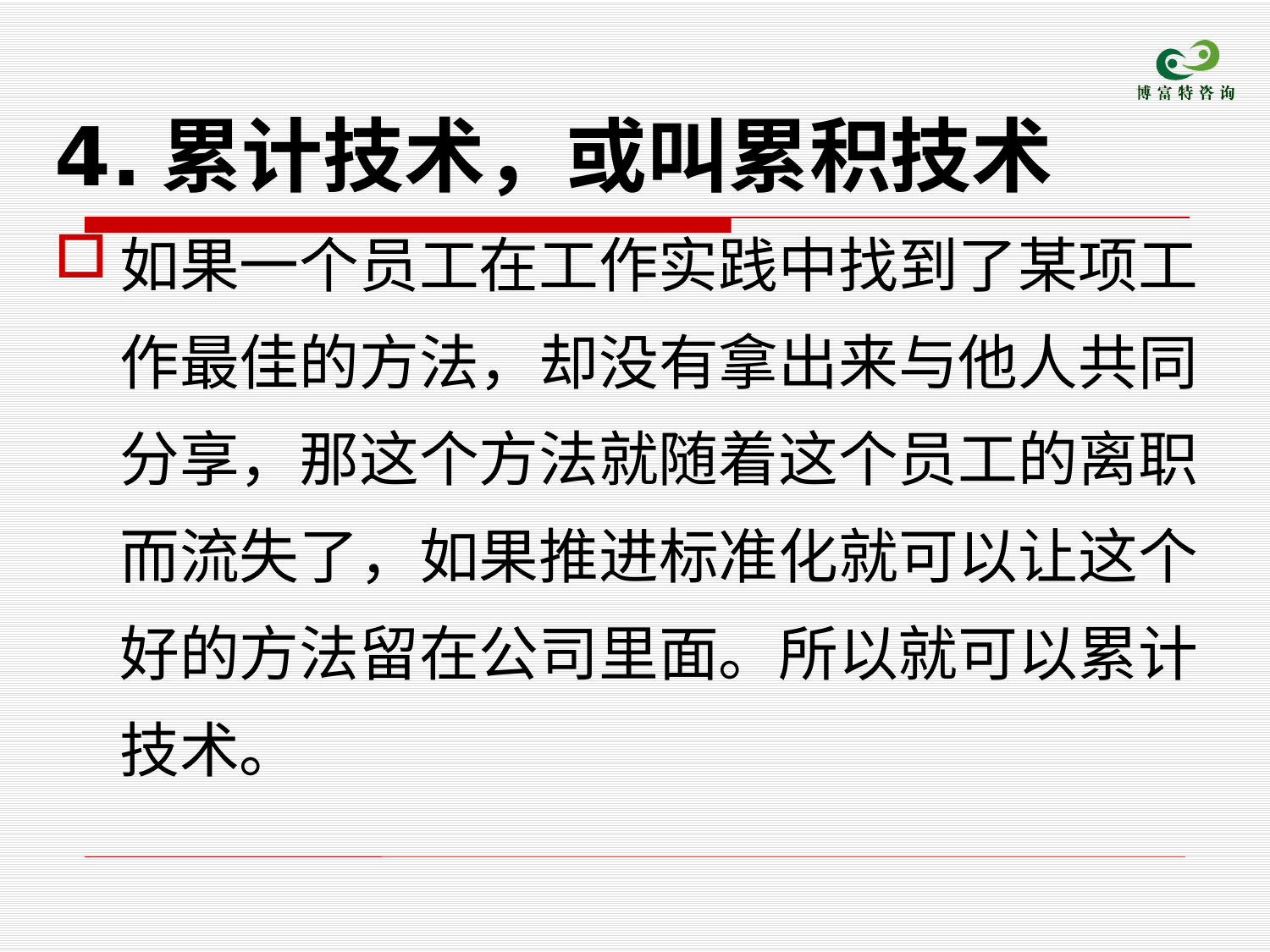

# 4.累计技术，或叫累积技术
如果一个员工在工作实践中找到了某项工作最佳的方法，却没有拿出来与他人共同分享，那这个方法就随着这个员工的离职而流失了，如果推进标准化就可以让这个好的方法留在公司里面。所以就可以累计技术。
569